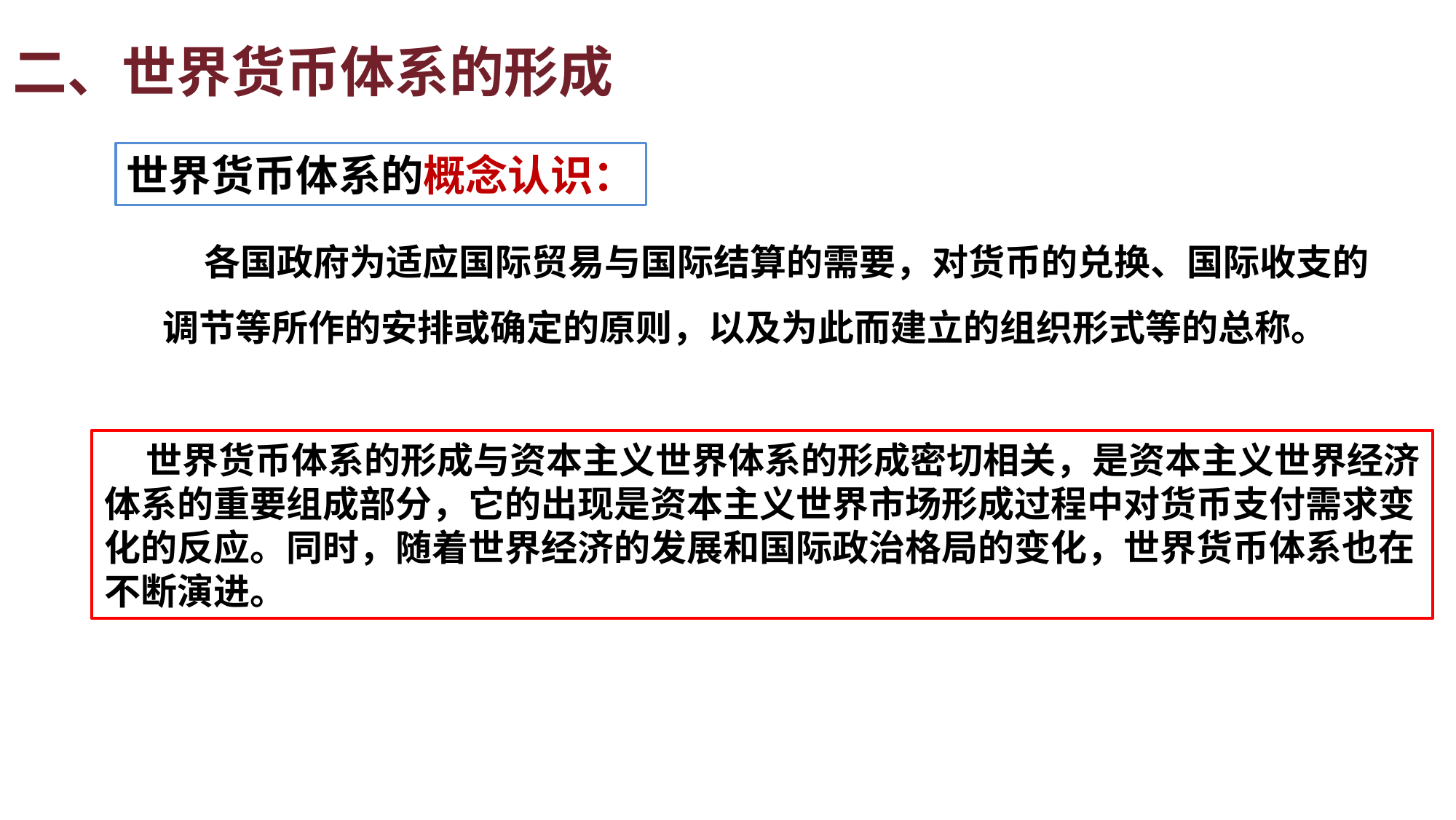

二、世界货币体系的形成
世界货币体系的概念认识：
    各国政府为适应国际贸易与国际结算的需要，对货币的兑换、国际收支的调节等所作的安排或确定的原则，以及为此而建立的组织形式等的总称。
    世界货币体系的形成与资本主义世界体系的形成密切相关，是资本主义世界经济体系的重要组成部分，它的出现是资本主义世界市场形成过程中对货币支付需求变化的反应。同时，随着世界经济的发展和国际政治格局的变化，世界货币体系也在不断演进。